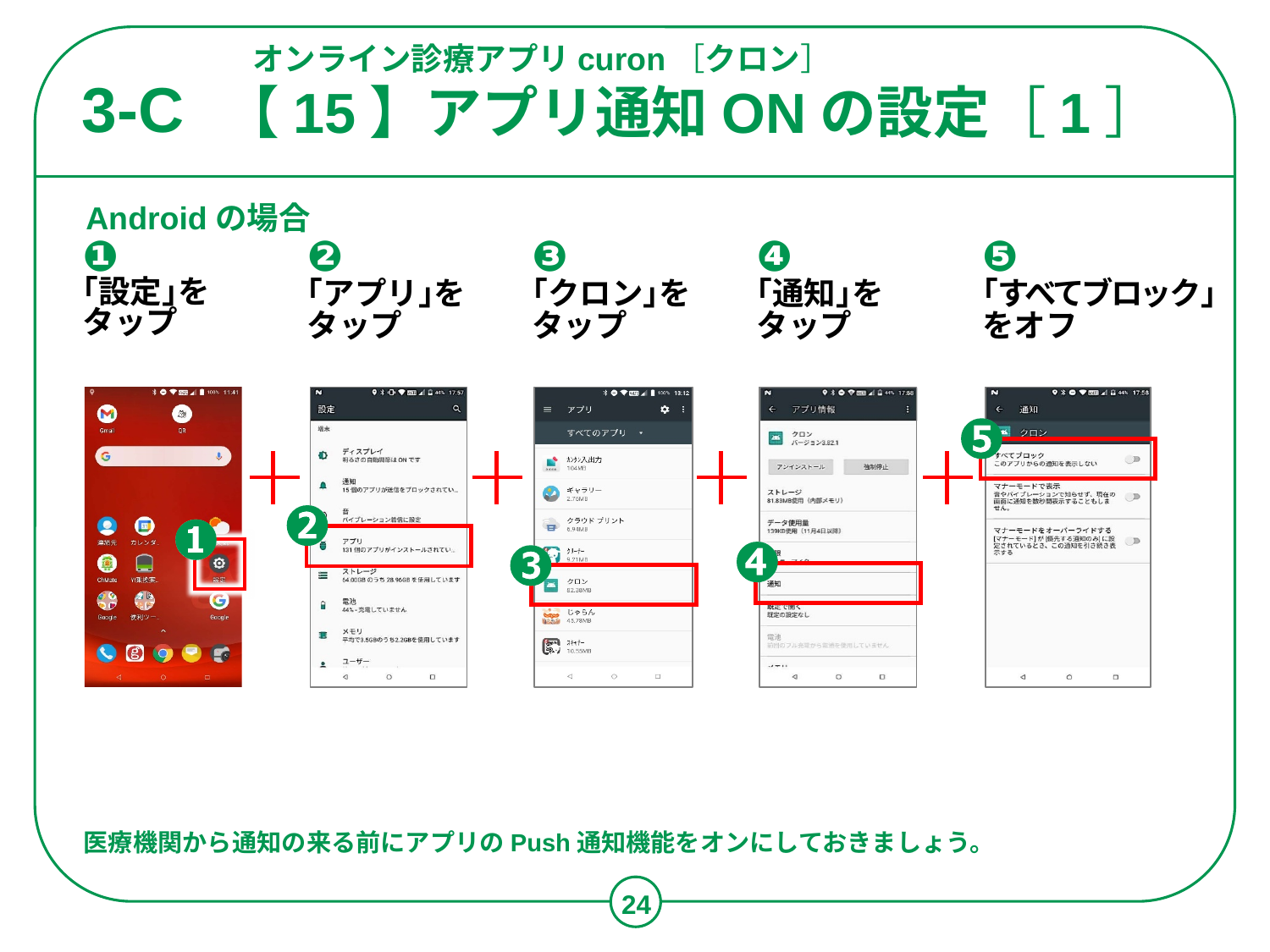

オンライン診療アプリcuron［クロン］
【15】アプリ通知ONの設定［1］
3-C
Androidの場合
❶
｢設定｣を
タップ
❷
｢アプリ｣を
タップ
❸
｢クロン｣を
タップ
❹
｢通知｣を
タップ
❺
｢すべてブロック｣
をオフ

医療機関から通知の来る前にアプリのPush通知機能をオンにしておきましょう。